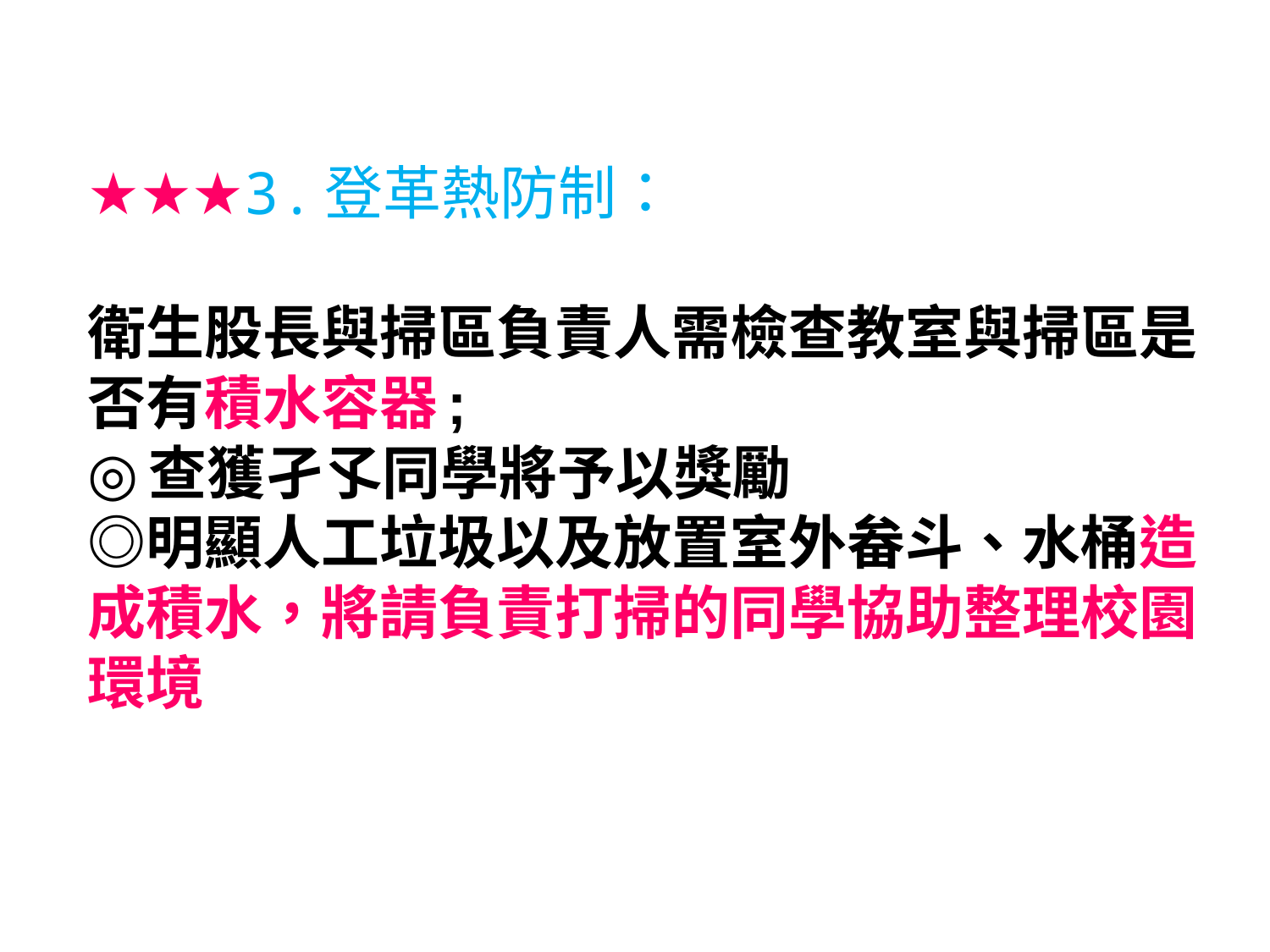

# ★★★3.登革熱防制： 衛生股長與掃區負責人需檢查教室與掃區是否有積水容器; ◎查獲孑孓同學將予以獎勵 ◎明顯人工垃圾以及放置室外畚斗、水桶造成積水，將請負責打掃的同學協助整理校園環境